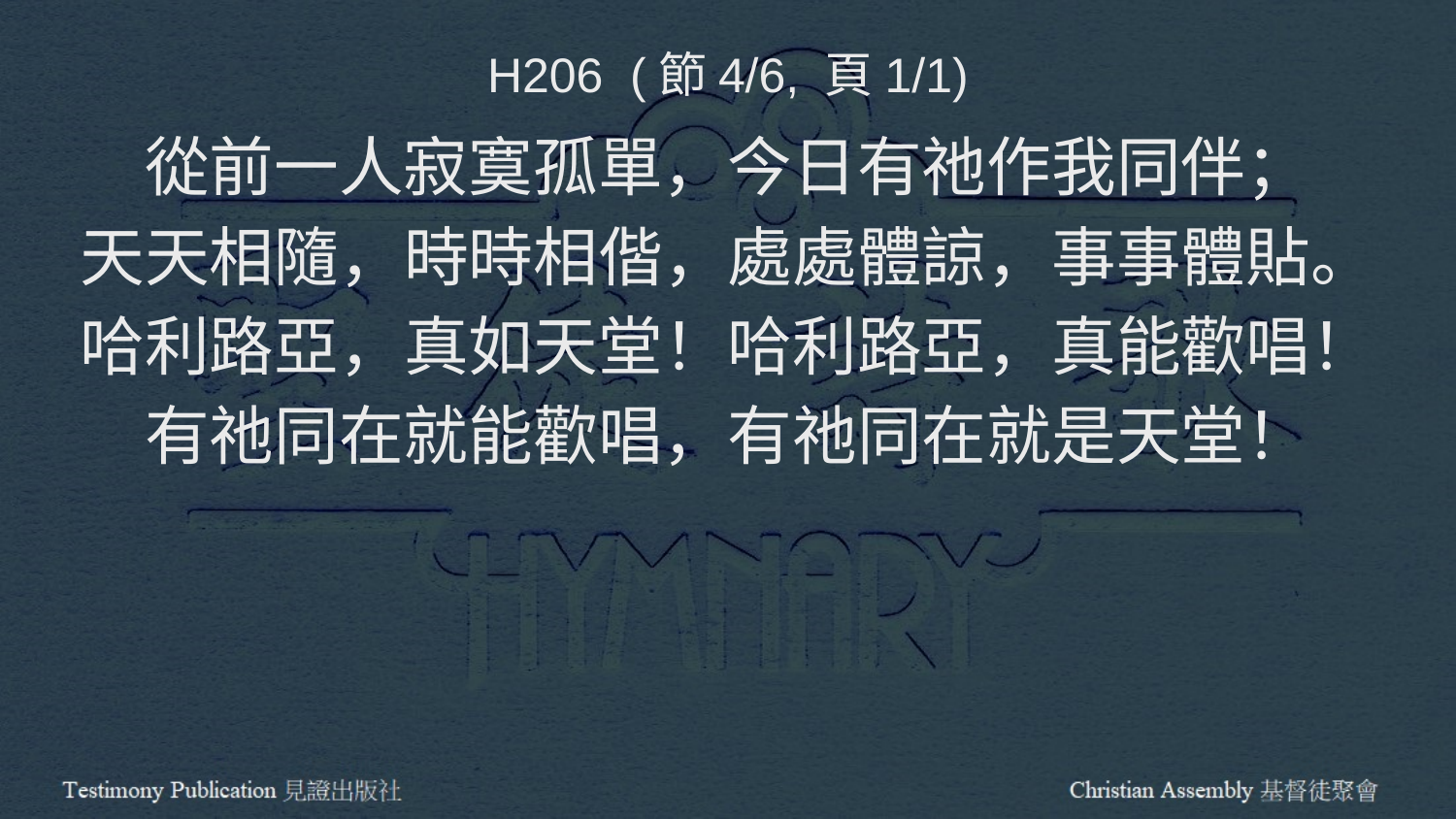

H206  (節4/6, 頁1/1)
從前一人寂寞孤單，今日有祂作我同伴；
天天相隨，時時相偕，處處體諒，事事體貼。
哈利路亞，真如天堂！哈利路亞，真能歡唱！
有祂同在就能歡唱，有祂同在就是天堂！